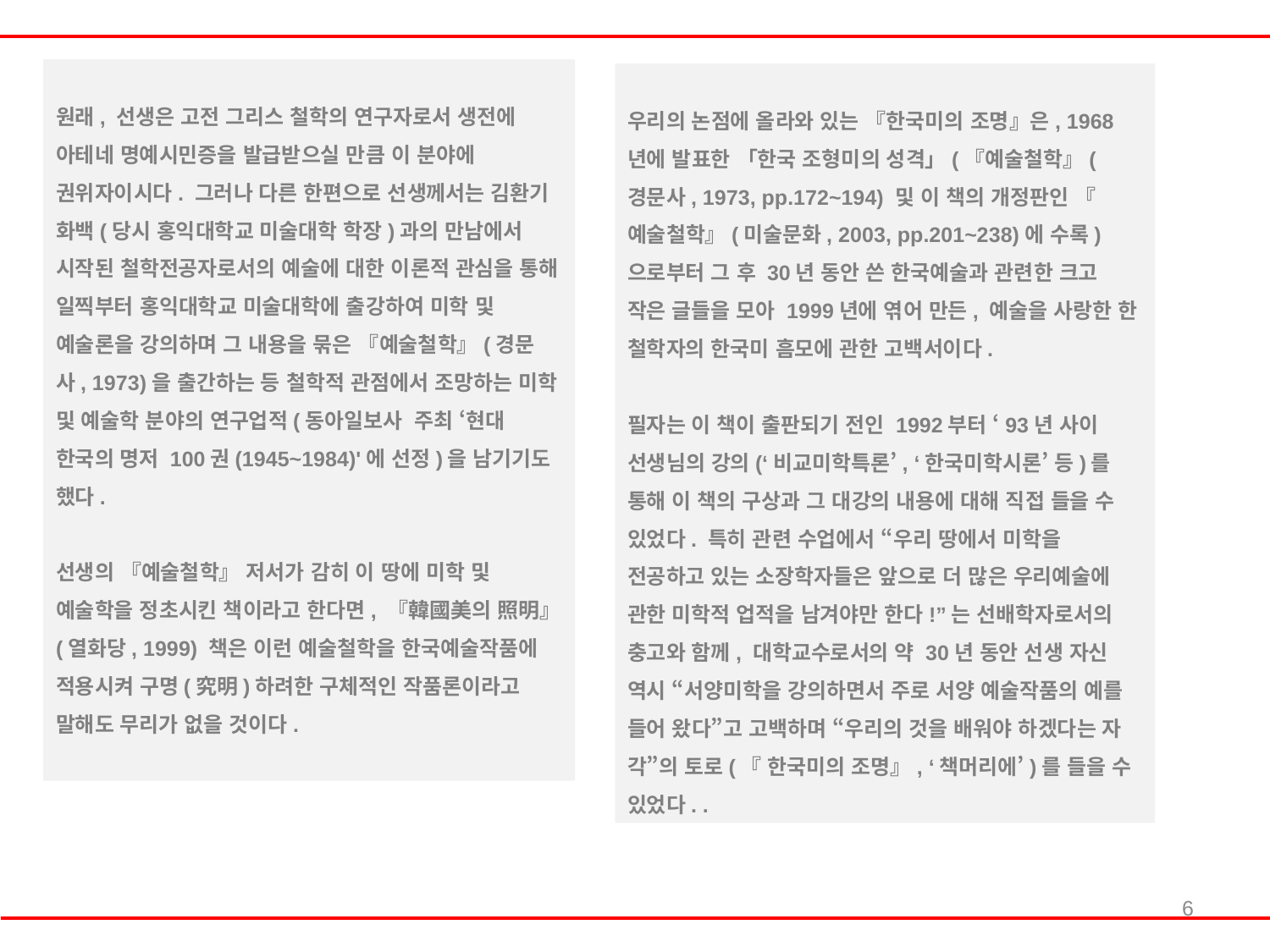

원래, 선생은 고전 그리스 철학의 연구자로서 생전에 아테네 명예시민증을 발급받으실 만큼 이 분야에 권위자이시다. 그러나 다른 한편으로 선생께서는 김환기 화백(당시 홍익대학교 미술대학 학장)과의 만남에서 시작된 철학전공자로서의 예술에 대한 이론적 관심을 통해 일찍부터 홍익대학교 미술대학에 출강하여 미학 및 예술론을 강의하며 그 내용을 묶은 『예술철학』(경문사, 1973)을 출간하는 등 철학적 관점에서 조망하는 미학 및 예술학 분야의 연구업적(동아일보사  주최 ‘현대 한국의 명저 100권(1945~1984)'에 선정)을 남기기도 했다.

선생의 『예술철학』 저서가 감히 이 땅에 미학 및 예술학을 정초시킨 책이라고 한다면, 『韓國美의 照明』(열화당, 1999) 책은 이런 예술철학을 한국예술작품에 적용시켜 구명(究明)하려한 구체적인 작품론이라고 말해도 무리가 없을 것이다.

우리의 논점에 올라와 있는 『한국미의 조명』은, 1968년에 발표한 「한국 조형미의 성격」(『예술철학』(경문사, 1973, pp.172~194) 및 이 책의 개정판인 『예술철학』(미술문화, 2003, pp.201~238)에 수록)으로부터 그 후 30년 동안 쓴 한국예술과 관련한 크고 작은 글들을 모아 1999년에 엮어 만든, 예술을 사랑한 한 철학자의 한국미 흠모에 관한 고백서이다.

필자는 이 책이 출판되기 전인 1992부터 ‘93년 사이 선생님의 강의(‘비교미학특론’, ‘한국미학시론’ 등)를 통해 이 책의 구상과 그 대강의 내용에 대해 직접 들을 수 있었다. 특히 관련 수업에서 “우리 땅에서 미학을 전공하고 있는 소장학자들은 앞으로 더 많은 우리예술에 관한 미학적 업적을 남겨야만 한다!”는 선배학자로서의 충고와 함께, 대학교수로서의 약 30년 동안 선생 자신 역시 “서양미학을 강의하면서 주로 서양 예술작품의 예를 들어 왔다”고 고백하며 “우리의 것을 배워야 하겠다는 자각”의 토로(『 한국미의 조명』, ‘책머리에’)를 들을 수 있었다. .
6